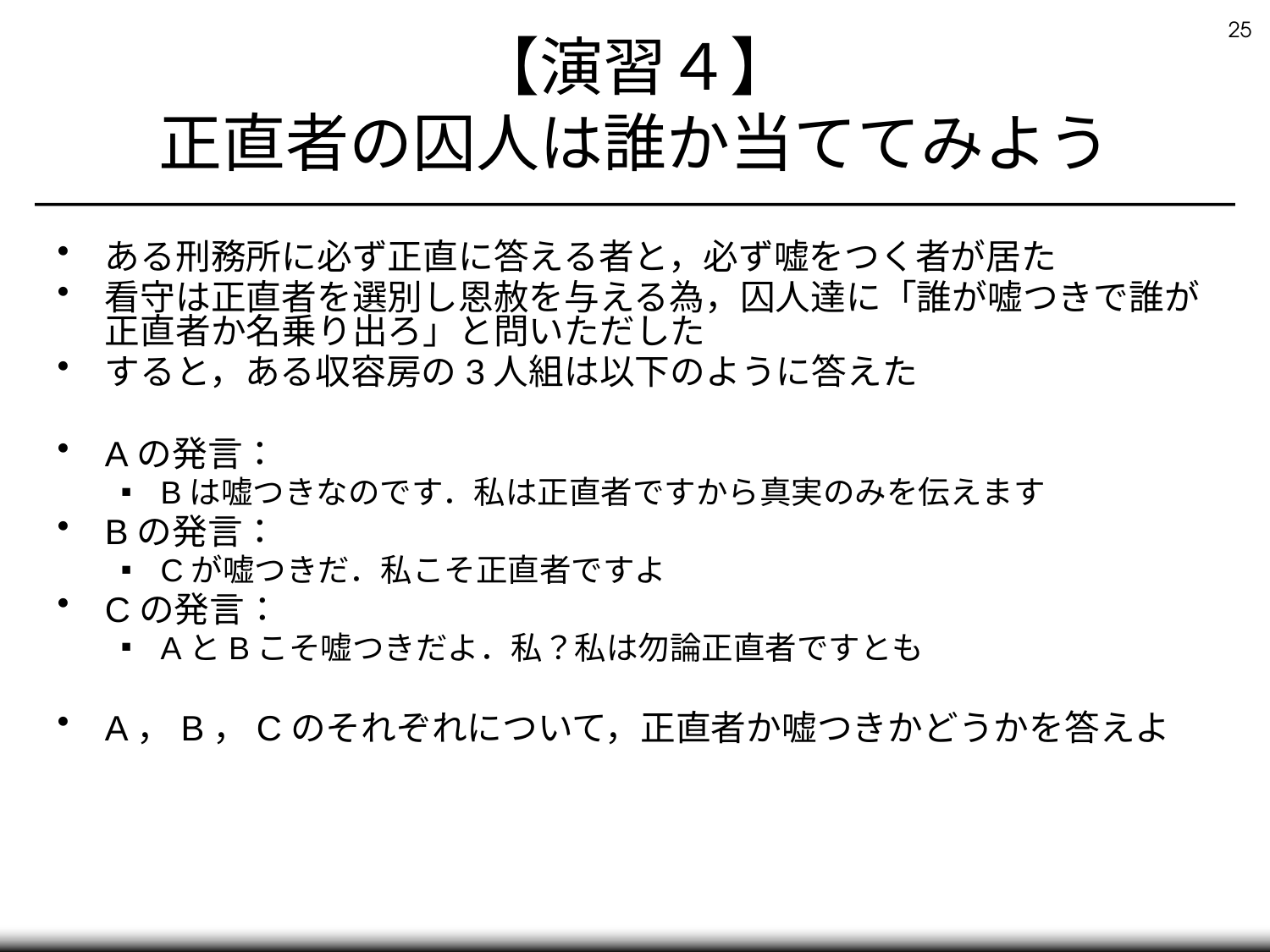

# 【演習４】 正直者の囚人は誰か当ててみよう
ある刑務所に必ず正直に答える者と，必ず嘘をつく者が居た
看守は正直者を選別し恩赦を与える為，囚人達に「誰が嘘つきで誰が正直者か名乗り出ろ」と問いただした
すると，ある収容房の3人組は以下のように答えた

Aの発言：
Bは嘘つきなのです．私は正直者ですから真実のみを伝えます
Bの発言：
Cが嘘つきだ．私こそ正直者ですよ
Cの発言：
AとBこそ嘘つきだよ．私？私は勿論正直者ですとも

A，B，Cのそれぞれについて，正直者か嘘つきかどうかを答えよ